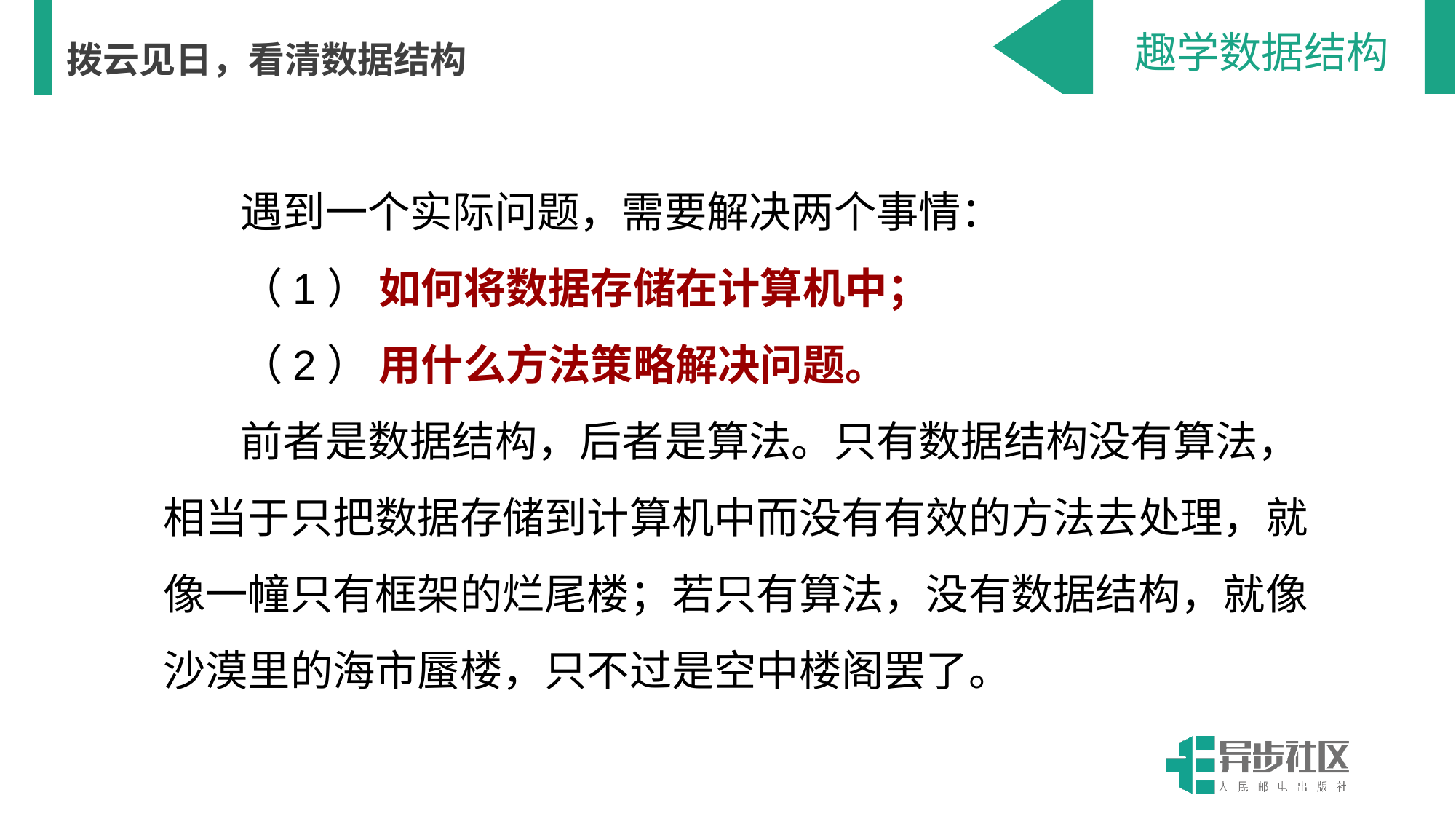

趣学数据结构

拨云见日，看清数据结构
遇到一个实际问题，需要解决两个事情：
（1） 如何将数据存储在计算机中；
（2） 用什么方法策略解决问题。
前者是数据结构，后者是算法。只有数据结构没有算法，相当于只把数据存储到计算机中而没有有效的方法去处理，就像一幢只有框架的烂尾楼；若只有算法，没有数据结构，就像沙漠里的海市蜃楼，只不过是空中楼阁罢了。